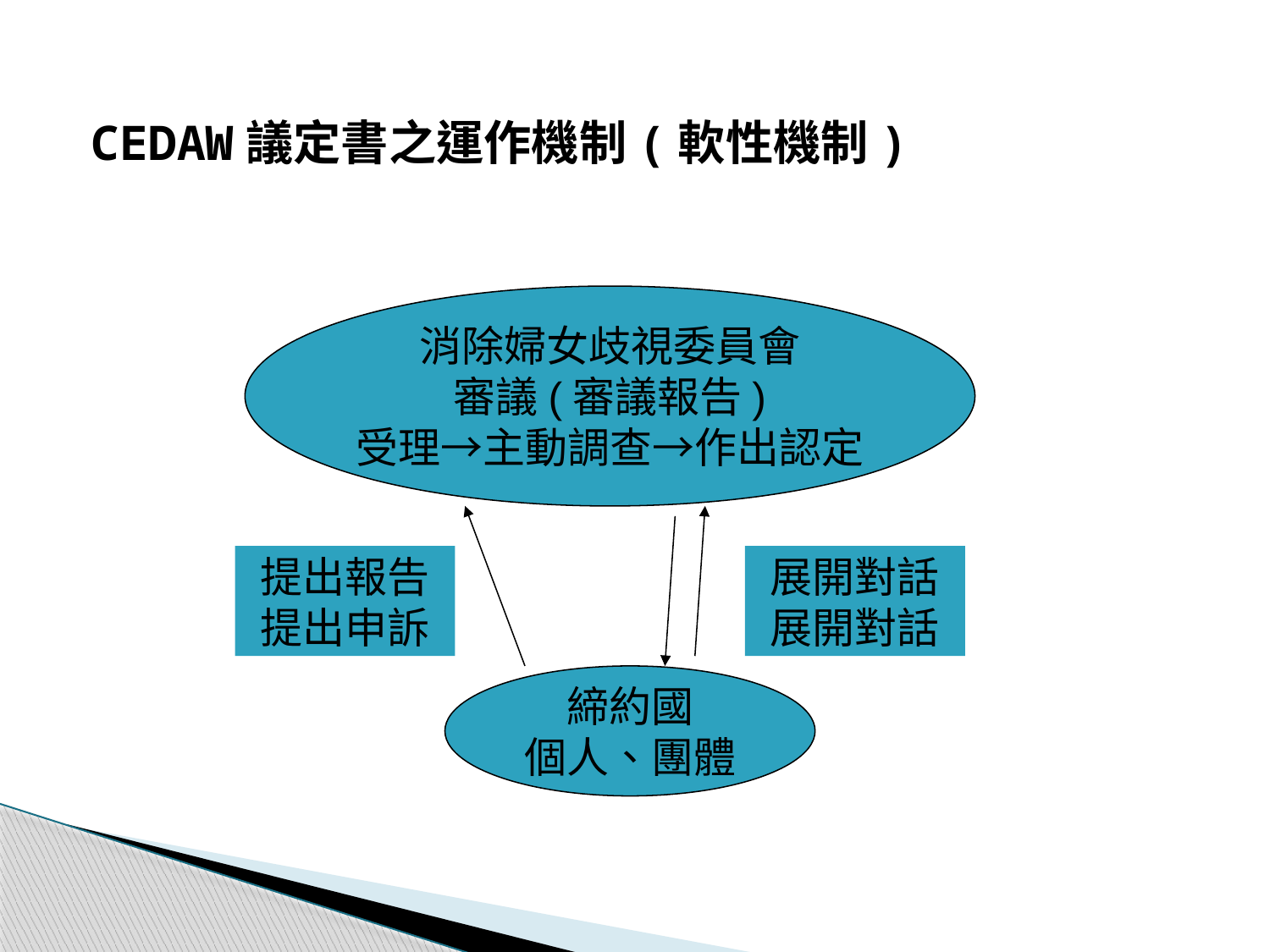

CEDAW議定書之運作機制(軟性機制)

消除婦女歧視委員會
審議(審議報告)
受理→主動調查→作出認定

提出報告
提出申訴
展開對話
展開對話
締約國
個人、團體